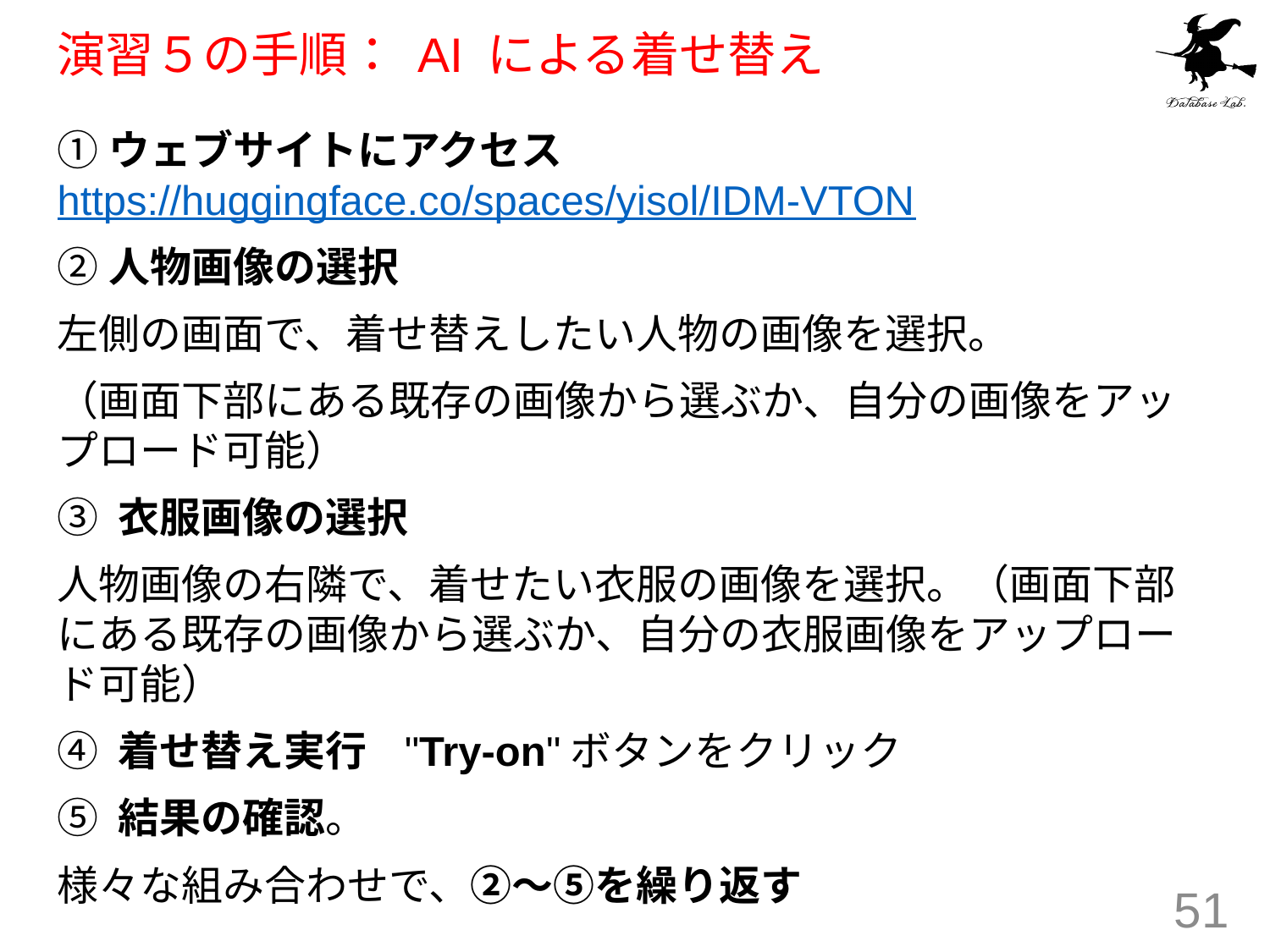

# 演習５の手順： AI による着せ替え
①ウェブサイトにアクセス https://huggingface.co/spaces/yisol/IDM-VTON
②人物画像の選択
左側の画面で、着せ替えしたい人物の画像を選択。
（画面下部にある既存の画像から選ぶか、自分の画像をアップロード可能）
③ 衣服画像の選択
人物画像の右隣で、着せたい衣服の画像を選択。（画面下部にある既存の画像から選ぶか、自分の衣服画像をアップロード可能）
④ 着せ替え実行   "Try-on"ボタンをクリック
⑤ 結果の確認。
様々な組み合わせで、②～⑤を繰り返す
51